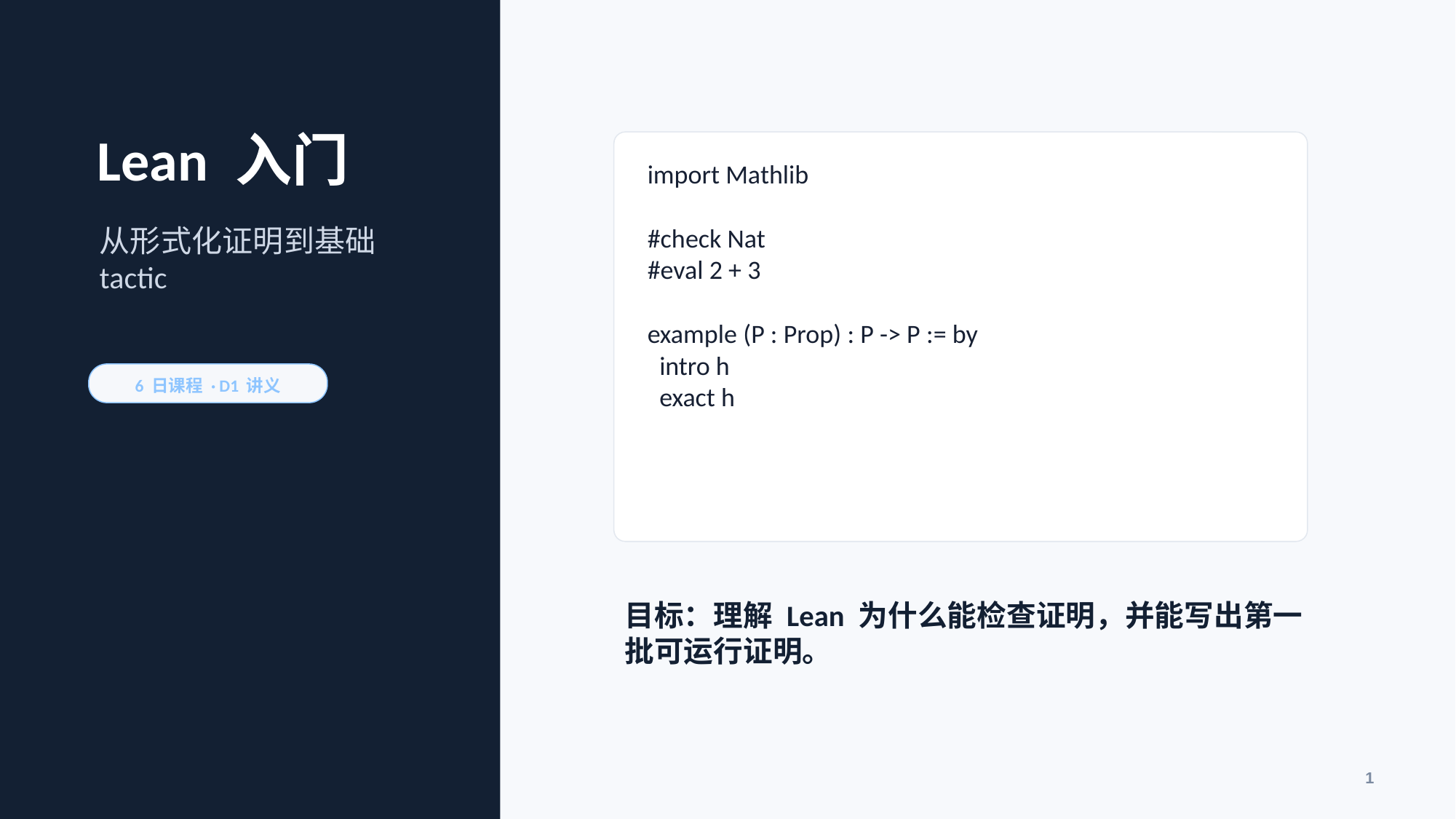

Lean 入门

import Mathlib

#check Nat
#eval 2 + 3

example (P : Prop) : P -> P := by
  intro h
  exact h
从形式化证明到基础 tactic
6 日课程 · D1 讲义
目标：理解 Lean 为什么能检查证明，并能写出第一批可运行证明。
1